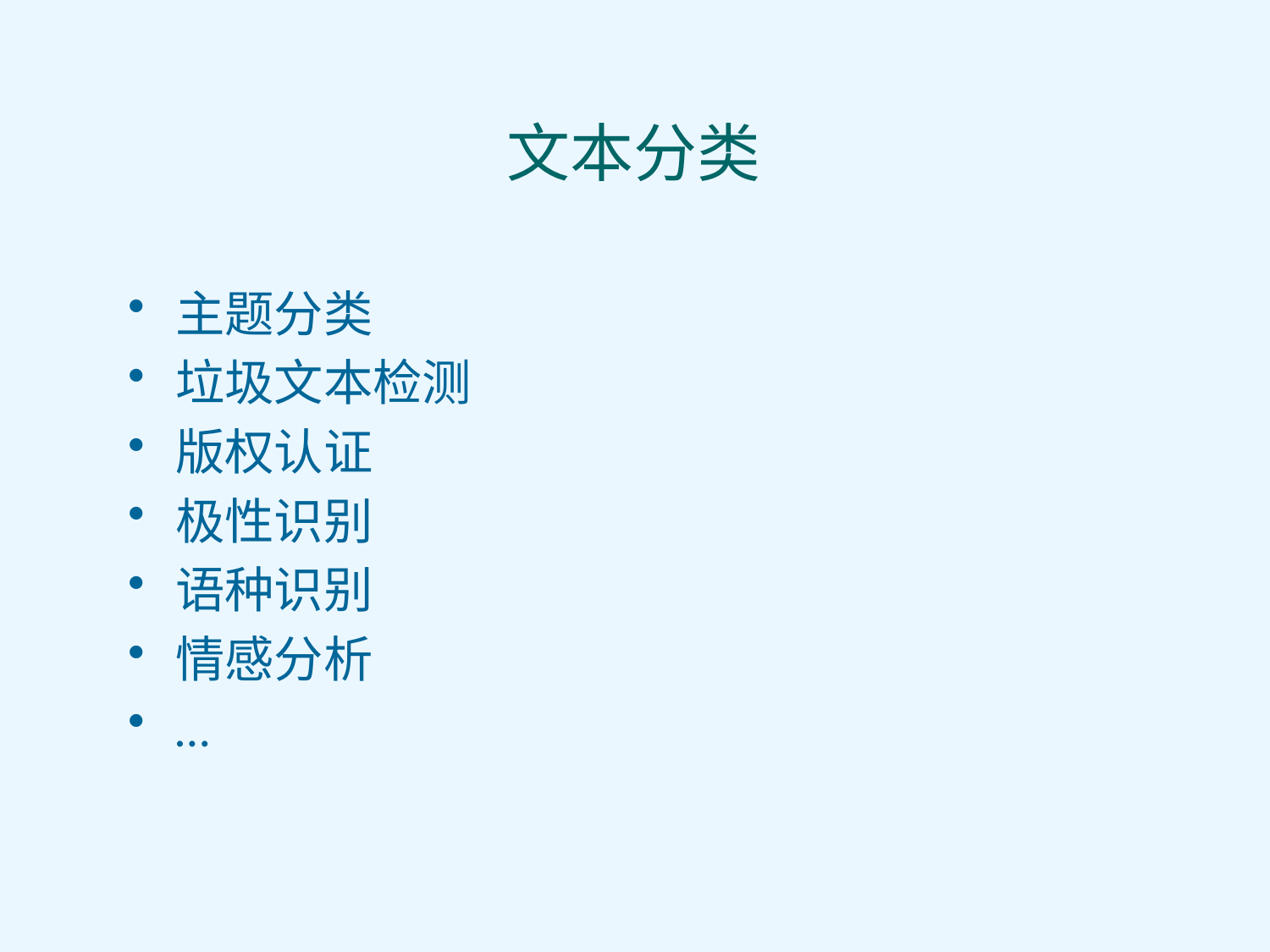

# 文本分类
主题分类
垃圾文本检测
版权认证
极性识别
语种识别
情感分析
…